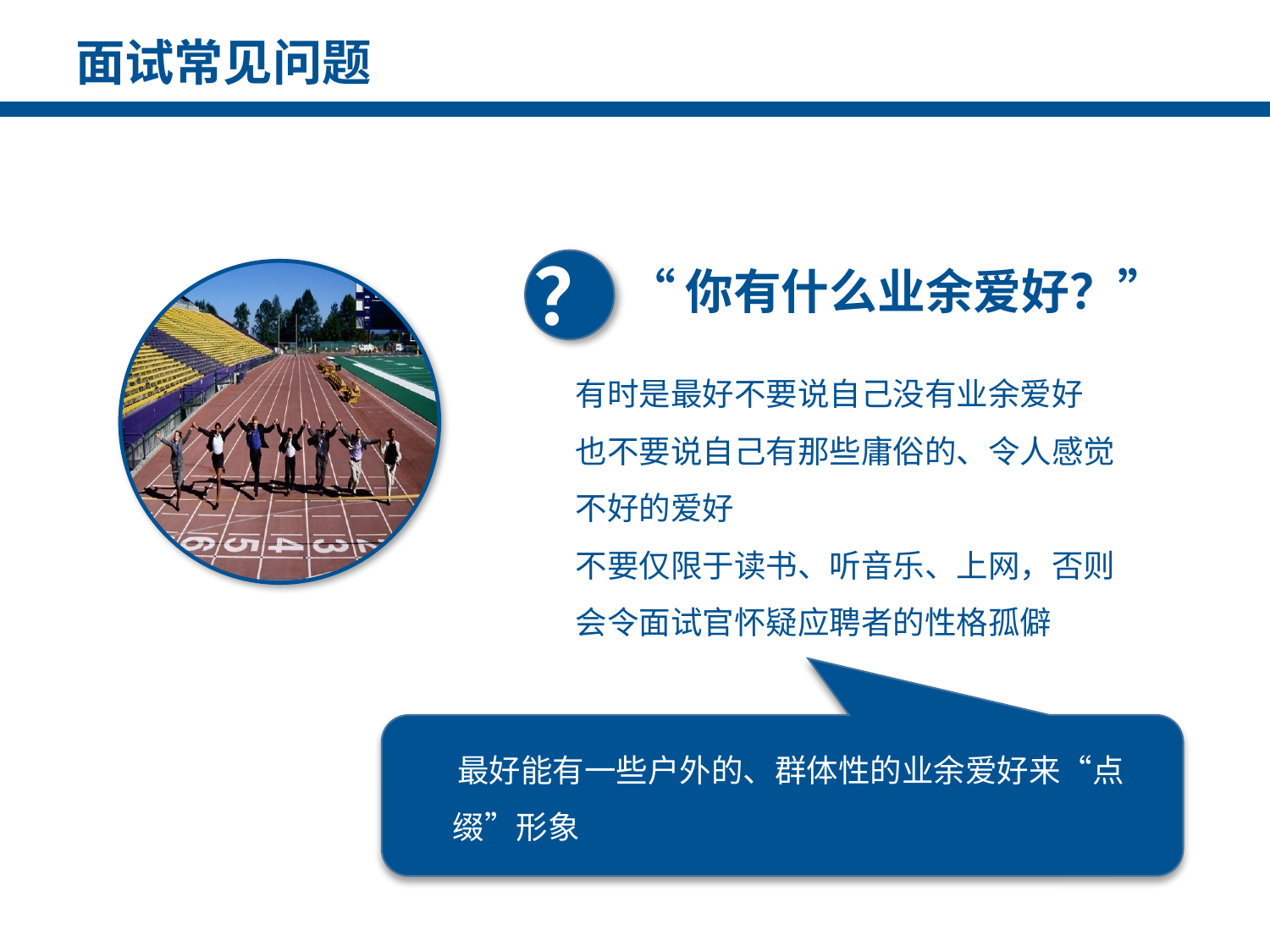

面试常见问题

？

“你有什么业余爱好？”

有时是最好不要说自己没有业余爱好
也不要说自己有那些庸俗的、令人感觉不好的爱好
不要仅限于读书、听音乐、上网，否则会令面试官怀疑应聘者的性格孤僻

    最好能有一些户外的、群体性的业余爱好来“点缀”形象